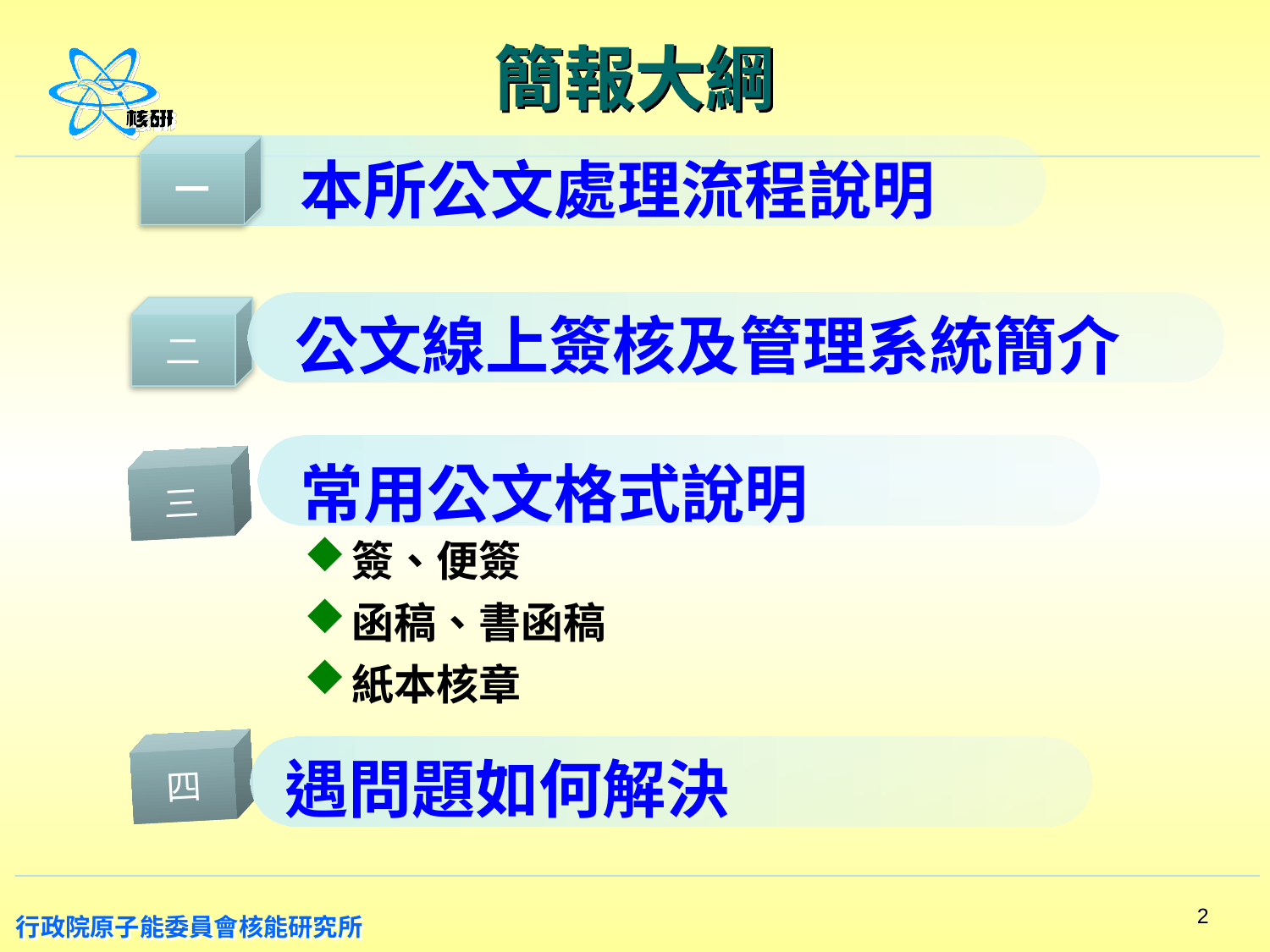

# 簡報大綱
一

本所公文處理流程說明

二
公文線上簽核及管理系統簡介

常用公文格式說明
三
簽、便簽
函稿、書函稿
紙本核章
四

遇問題如何解決
2
2